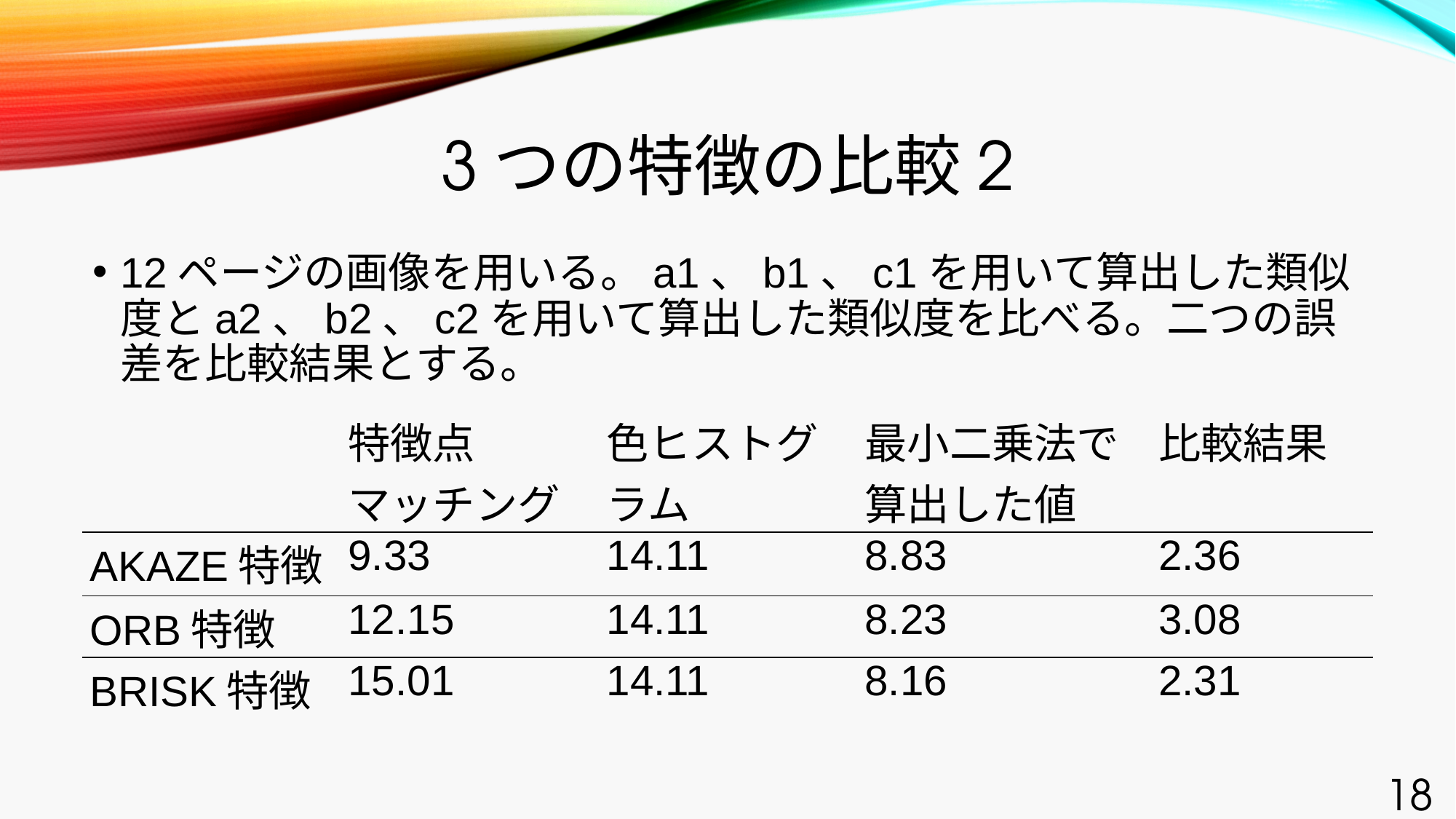

# 3つの特徴の比較2
12ページの画像を用いる。a1、b1、c1を用いて算出した類似度とa2、b2、c2を用いて算出した類似度を比べる。二つの誤差を比較結果とする。
|  | 特徴点 マッチング | 色ヒストグラム | 最小二乗法で算出した値 | 比較結果 |
| --- | --- | --- | --- | --- |
| AKAZE特徴 | 9.33 | 14.11 | 8.83 | 2.36 |
| ORB特徴 | 12.15 | 14.11 | 8.23 | 3.08 |
| BRISK特徴 | 15.01 | 14.11 | 8.16 | 2.31 |
18